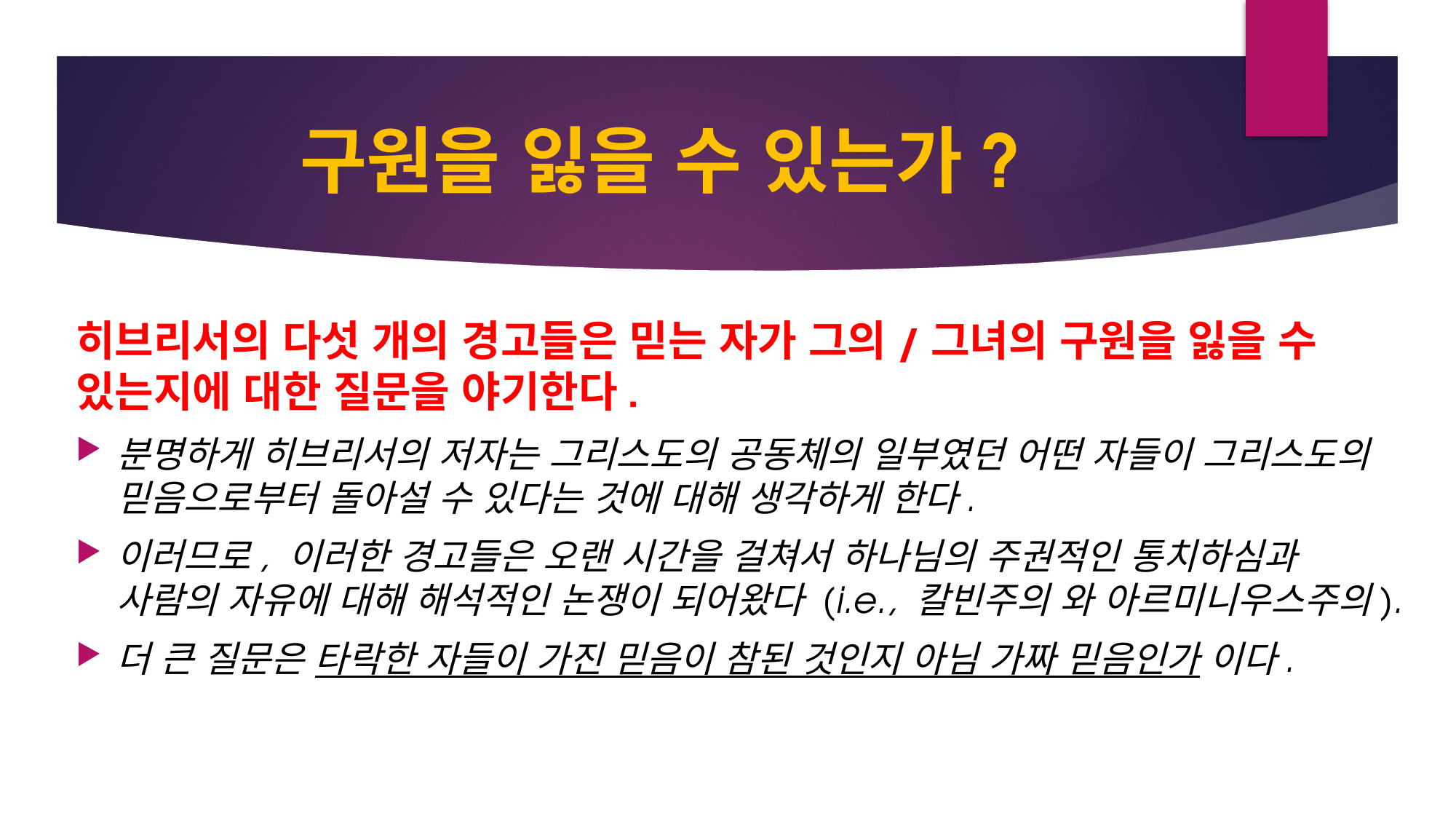

# 구원을 잃을 수 있는가?
히브리서의 다섯 개의 경고들은 믿는 자가 그의/그녀의 구원을 잃을 수 있는지에 대한 질문을 야기한다.
분명하게 히브리서의 저자는 그리스도의 공동체의 일부였던 어떤 자들이 그리스도의 믿음으로부터 돌아설 수 있다는 것에 대해 생각하게 한다.
이러므로, 이러한 경고들은 오랜 시간을 걸쳐서 하나님의 주권적인 통치하심과 사람의 자유에 대해 해석적인 논쟁이 되어왔다 (i.e., 칼빈주의 와 아르미니우스주의).
더 큰 질문은 타락한 자들이 가진 믿음이 참된 것인지 아님 가짜 믿음인가 이다.